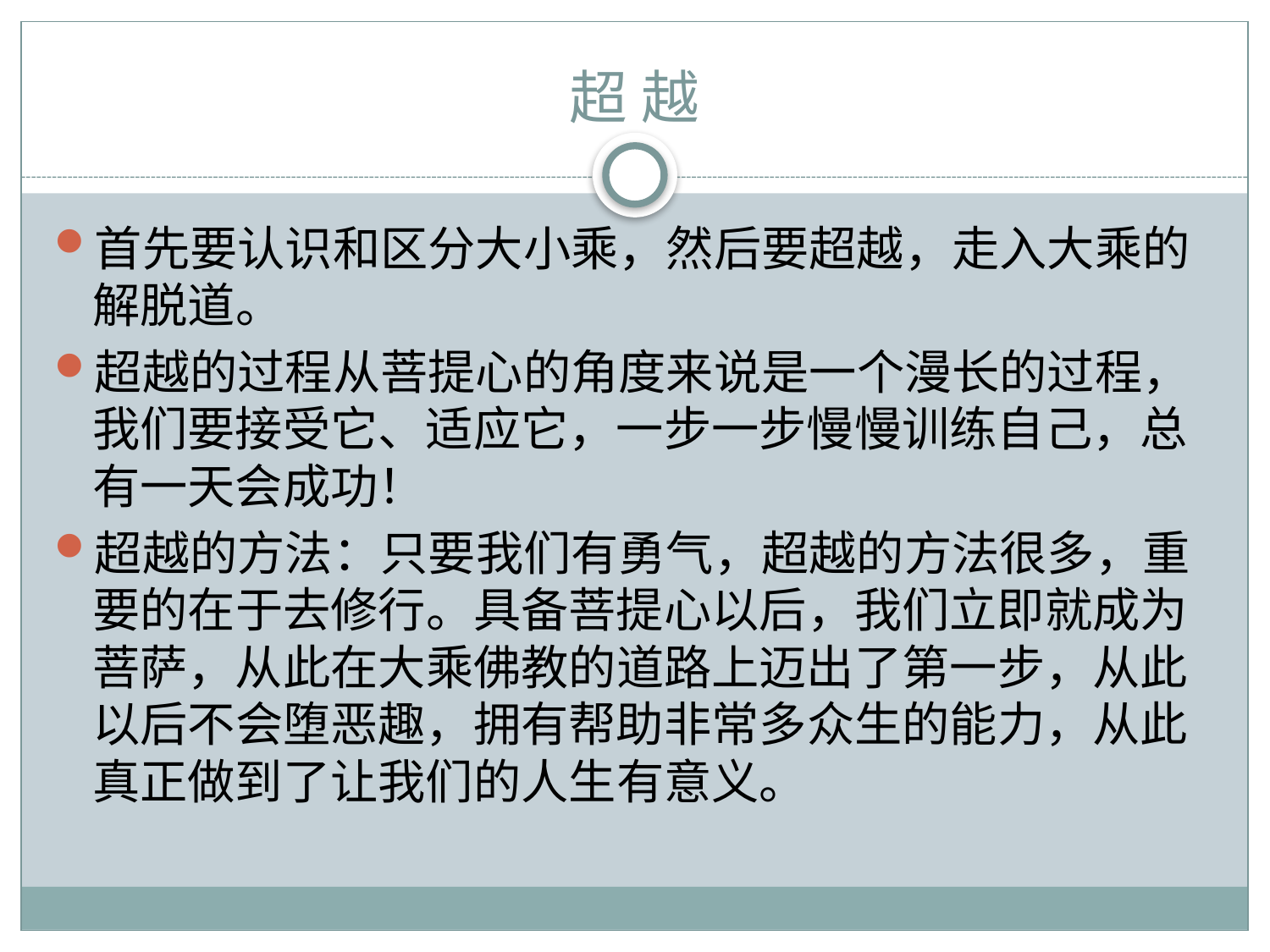

# 超 越
首先要认识和区分大小乘，然后要超越，走入大乘的解脱道。
超越的过程从菩提心的角度来说是一个漫长的过程，我们要接受它、适应它，一步一步慢慢训练自己，总有一天会成功！
超越的方法：只要我们有勇气，超越的方法很多，重要的在于去修行。具备菩提心以后，我们立即就成为菩萨，从此在大乘佛教的道路上迈出了第一步，从此以后不会堕恶趣，拥有帮助非常多众生的能力，从此真正做到了让我们的人生有意义。